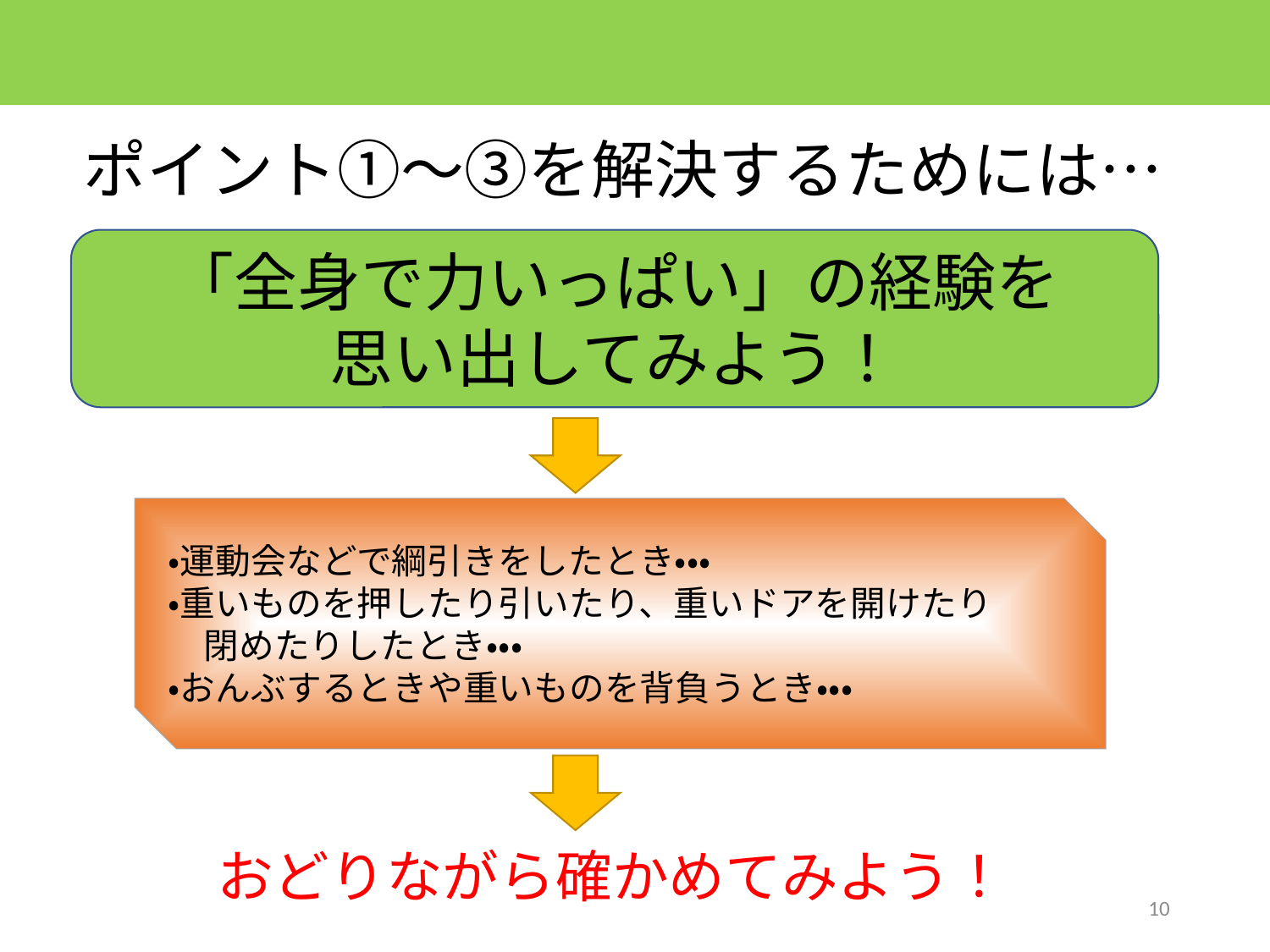

ポイント①～③を解決するためには…
「全身で力いっぱい」の経験を
思い出してみよう！

・運動会などで綱引きをしたとき・・・
・重いものを押したり引いたり、重いドアを開けたり
　閉めたりしたとき・・・
・おんぶするときや重いものを背負うとき・・・

おどりながら確かめてみよう！
10